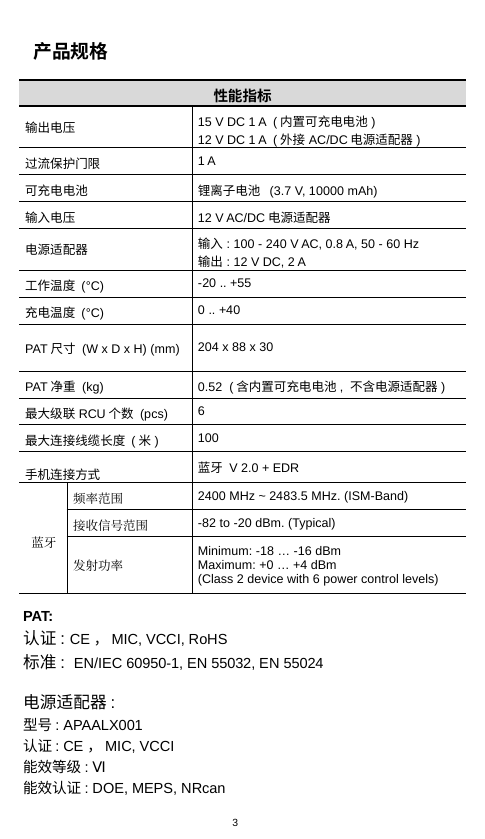

产品规格
| 性能指标 |  |  |
| --- | --- | --- |
| 输出电压 |  | 15 V DC 1 A (内置可充电电池) 12 V DC 1 A (外接AC/DC电源适配器) |
| 过流保护门限 |  | 1 A |
| 可充电电池 |  | 锂离子电池 (3.7 V, 10000 mAh) |
| 输入电压 |  | 12 V AC/DC电源适配器 |
| 电源适配器 |  | 输入: 100 - 240 V AC, 0.8 A, 50 - 60 Hz 输出: 12 V DC, 2 A |
| 工作温度 (°C) |  | -20 .. +55 |
| 充电温度 (°C) |  | 0 .. +40 |
| PAT尺寸 (W x D x H) (mm) |  | 204 x 88 x 30 |
| PAT净重 (kg) |  | 0.52 (含内置可充电电池, 不含电源适配器) |
| 最大级联RCU个数 (pcs) |  | 6 |
| 最大连接线缆长度 (米) |  | 100 |
| 手机连接方式 |  | 蓝牙 V 2.0 + EDR |
| 蓝牙 | 频率范围 | 2400 MHz ~ 2483.5 MHz. (ISM-Band) |
|  | 接收信号范围 | -82 to -20 dBm. (Typical) |
|  | 发射功率 | Minimum: -18 … -16 dBm Maximum: +0 … +4 dBm (Class 2 device with 6 power control levels) |
PAT:
认证: CE，MIC, VCCI, RoHS
标准:  EN/IEC 60950-1, EN 55032, EN 55024
电源适配器:
型号: APAALX001
认证: CE，MIC, VCCI
能效等级: Ⅵ
能效认证: DOE, MEPS, NRcan
3